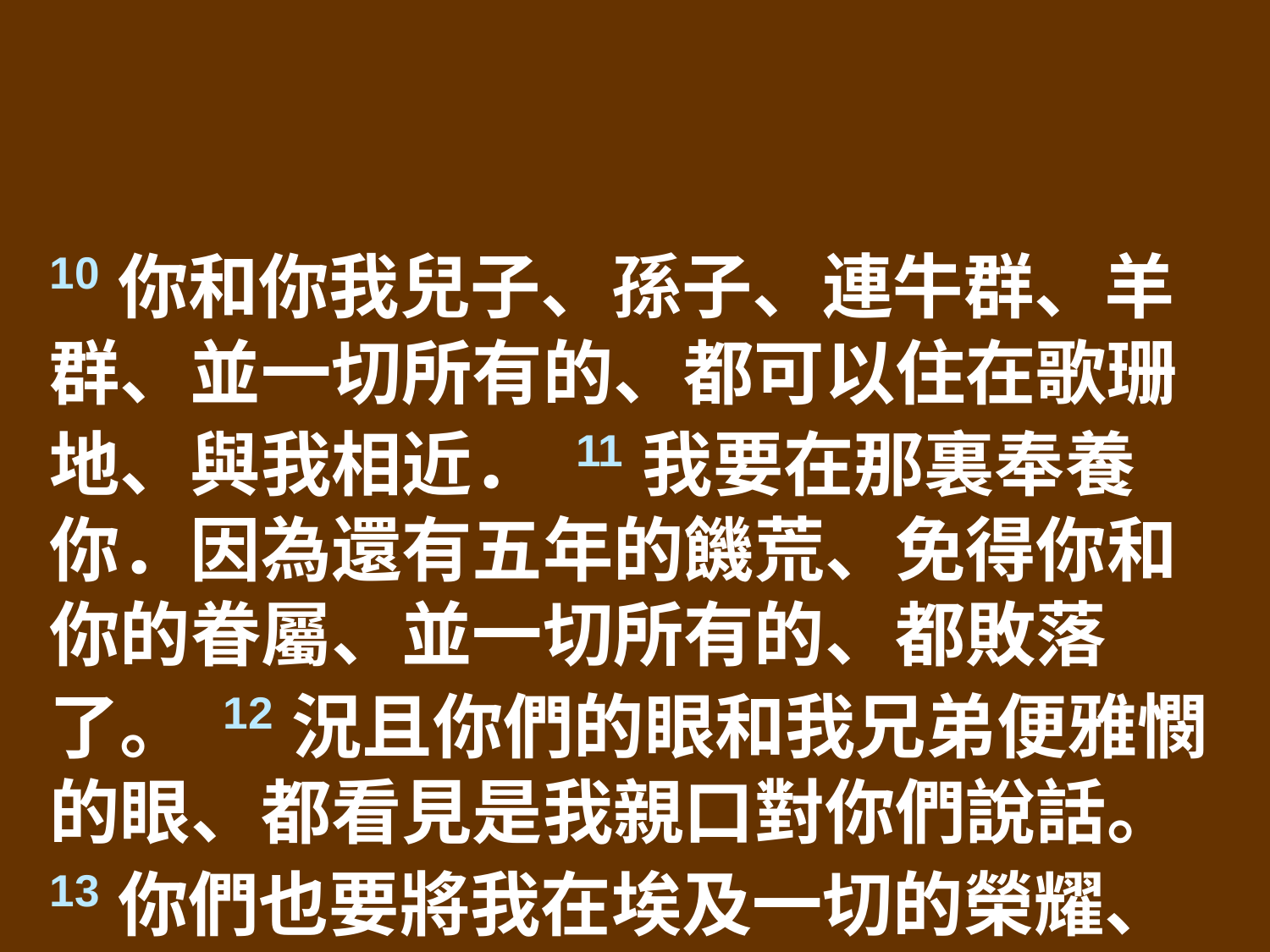

10你和你我兒子、孫子、連牛群、羊群、並一切所有的、都可以住在歌珊地、與我相近． 11我要在那裏奉養你．因為還有五年的饑荒、免得你和你的眷屬、並一切所有的、都敗落了。 12況且你們的眼和我兄弟便雅憫的眼、都看見是我親口對你們說話。 13你們也要將我在埃及一切的榮耀、和你們所看見的事、都告訴我父親、又要趕緊的將我父親搬到我這裏來。